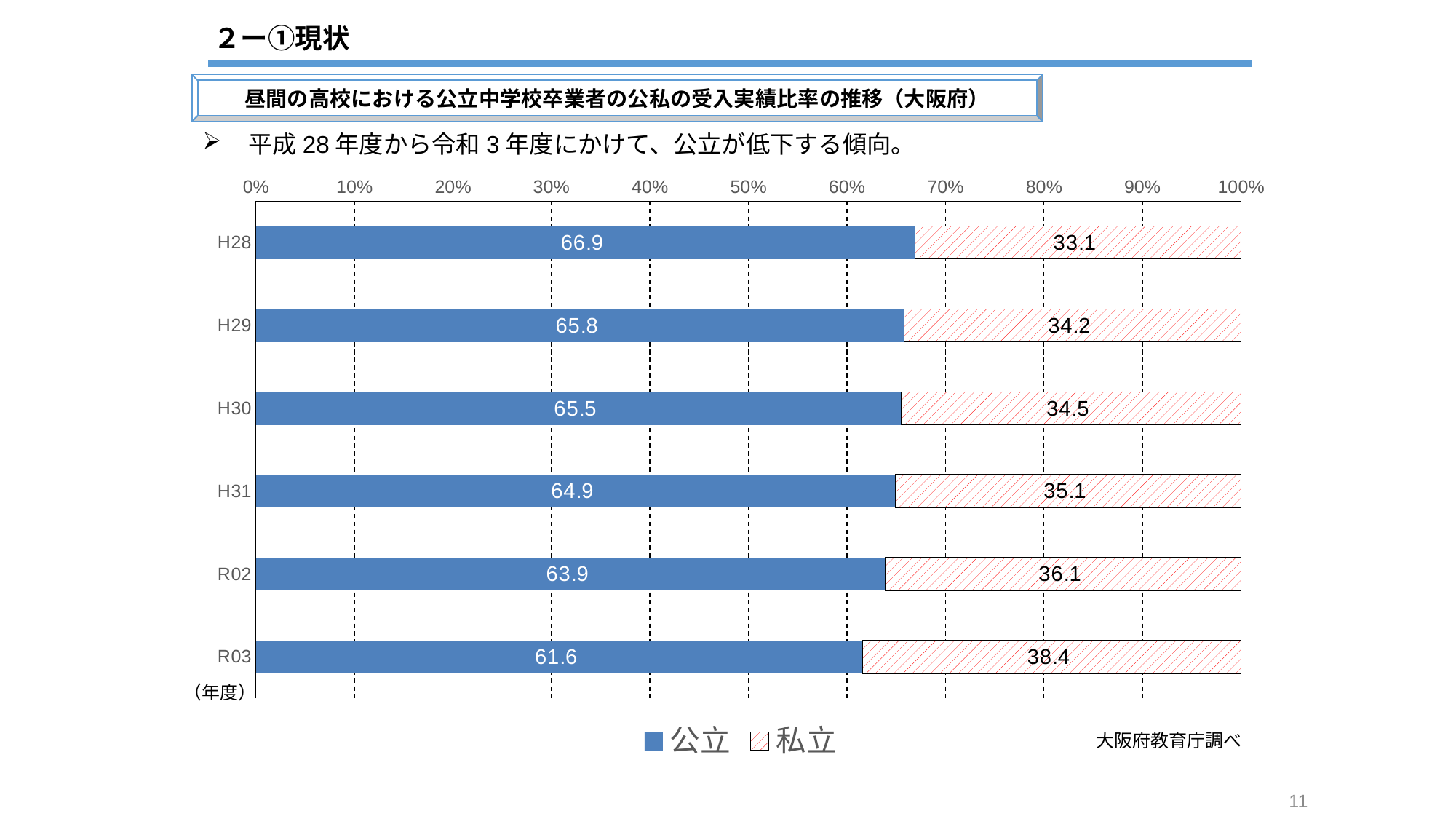

２ー①現状
昼間の高校における公立中学校卒業者の公私の受入実績比率の推移（大阪府）
　平成28年度から令和3年度にかけて、公立が低下する傾向。

### Chart

| Category | 公立 | 私立 |
|---|---|---|
| H28 | 66.9 | 33.1 |
| H29 | 65.8 | 34.2 |
| H30 | 65.5 | 34.5 |
| H31 | 64.9 | 35.1 |
| R02 | 63.9 | 36.1 |
| R03 | 61.6 | 38.4 |
（年度）
大阪府教育庁調べ
11